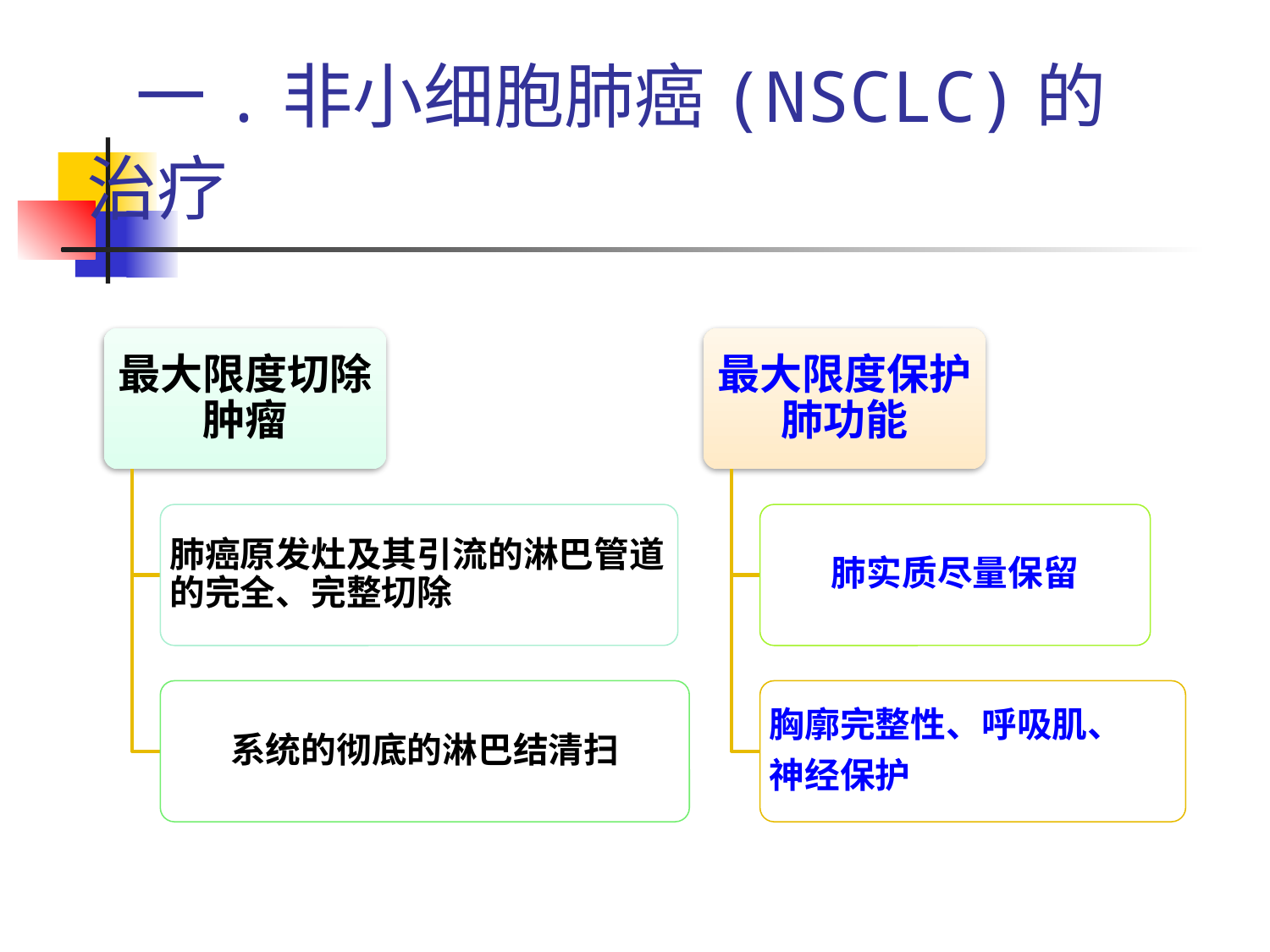

# 一.非小细胞肺癌(NSCLC)的治疗

最大限度切除肿瘤
肺癌原发灶及其引流的淋巴管道的完全、完整切除
系统的彻底的淋巴结清扫
最大限度保护肺功能
肺实质尽量保留
胸廓完整性、呼吸肌、
神经保护